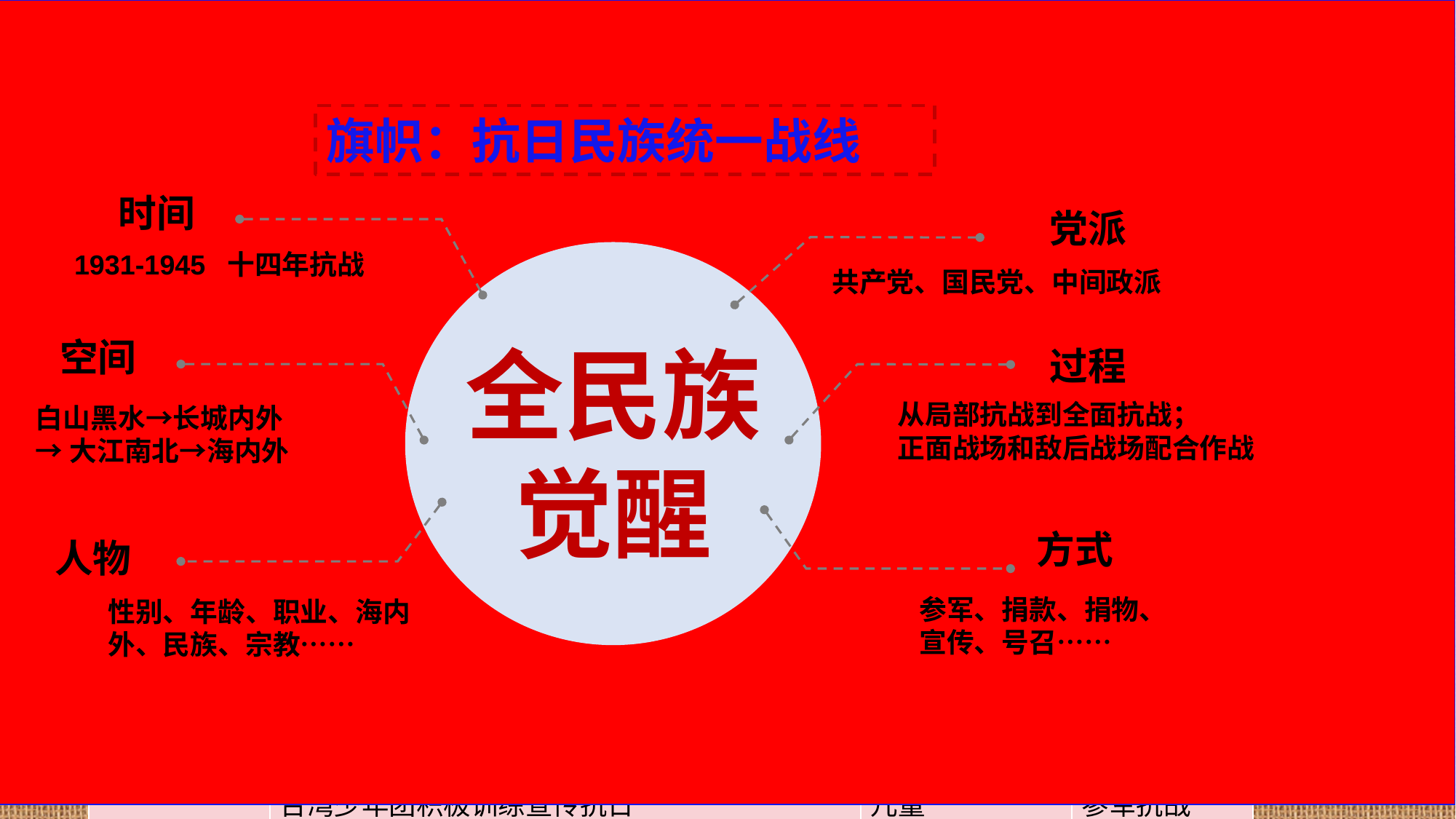

旗帜：抗日民族统一战线

时间
党派
1931-1945  十四年抗战

全民族
觉醒
共产党、国民党、中间政派

空间
过程
从局部抗战到全面抗战；
正面战场和敌后战场配合作战

白山黑水→长城内外
→大江南北→海内外

方式
人物
参军、捐款、捐物、
宣传、号召……
性别、年龄、职业、海内外、民族、宗教……

结合表格分析全民族觉醒体现在哪里？
| 时空 | 抗日救亡事件 |  | 身份 | 方式 |
| --- | --- | --- | --- | --- |
| 九一八事变后 白山黑水 | 东北抗日人民军抗日 |  | 民众 | 自发抗战 |
|  | 赵一曼东北抗日 |  | 女性共产党员 | 领导群众 |
|  | 长城抗战 |  | 国民党军队 | 自发抗战 |
| 华北事变后 长城内外 | 中共发表“八一宣言” |  | 共产党 | 宣传号召 |
|  | 一二·九运动 |  | 学生 | 宣传号召 |
|  | 周恩来、张杨和平解决西安事变 |  | 共产党、国民党 | 响应抗日 |
| 七七事变后 大江南北 | 抗日民族统一战线正式形成 |  | 共产党、国民党 | 合作抗日 |
|  | 淞沪会战、平型关大捷、台儿庄战役、武汉会战、枣宜会战 | 正面战场 | 军人 | 参军抗战 |
|  | 百团大战 | 敌后战场 | 军人 | 参军抗战 |
|  | 戴安澜率中国远征军入缅作战 | 海外战场 | 军人 | 参军抗战 |
|  | 马本斋回民支队武装抗日 |  | 少数民族 | 参军抗战 |
|  | 华西医科大学生奔赴前线 |  | 医生 | 医疗援助 |
|  | 五台山僧人自卫队抗日 |  | 宗教人士 | 参军抗战 |
|  | 台湾少年团积极训练宣传抗日 |  | 儿童 | 参军抗战 |
|  | 留日学生集体归国 |  | 学生 | 响应抗日 |
|  | 陈嘉庚捐款捐物抗日 |  | 海外华侨 | 捐款抗日 |